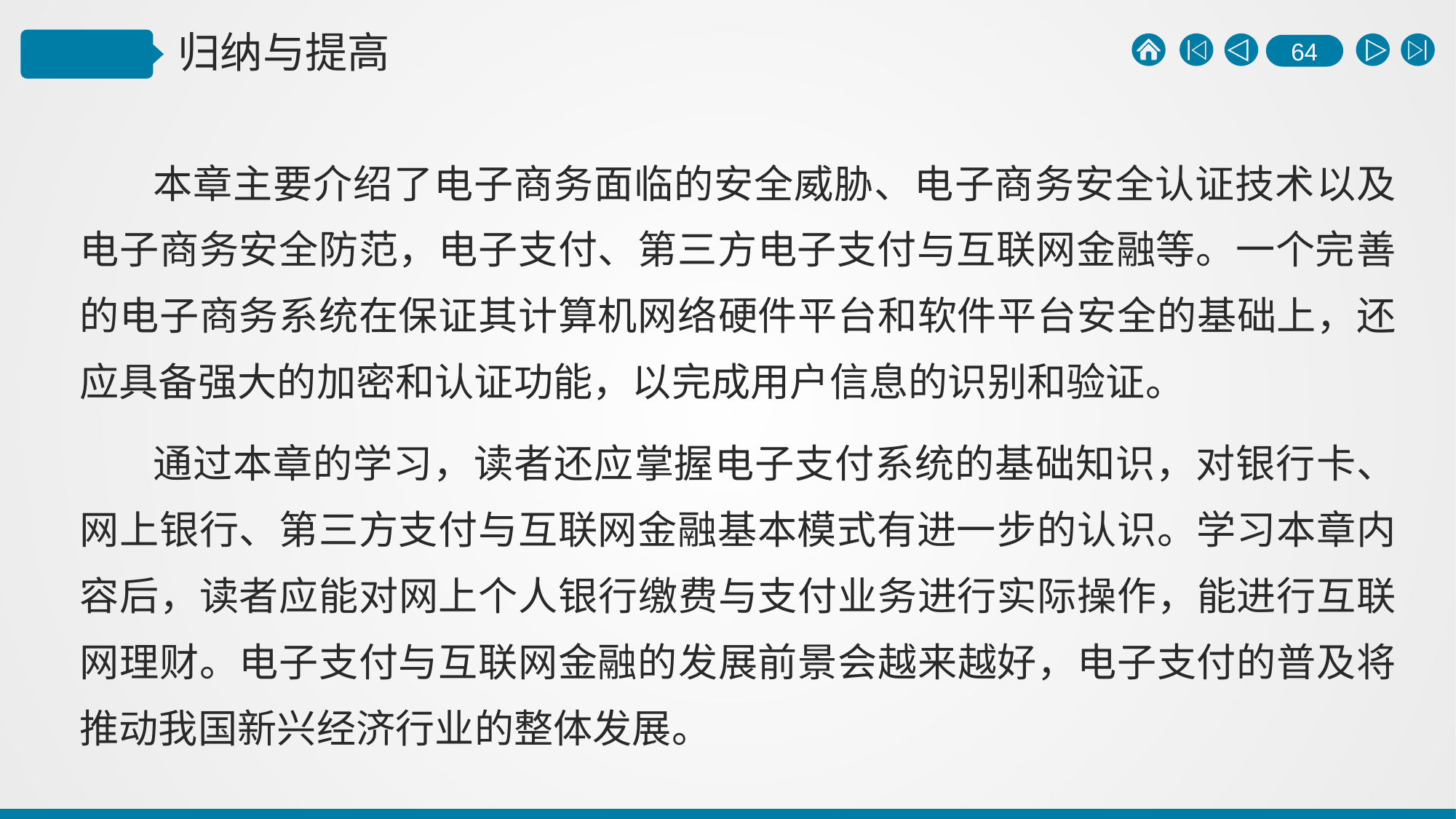

本章主要介绍了电子商务面临的安全威胁、电子商务安全认证技术以及电子商务安全防范，电子支付、第三方电子支付与互联网金融等。一个完善的电子商务系统在保证其计算机网络硬件平台和软件平台安全的基础上，还应具备强大的加密和认证功能，以完成用户信息的识别和验证。
通过本章的学习，读者还应掌握电子支付系统的基础知识，对银行卡、网上银行、第三方支付与互联网金融基本模式有进一步的认识。学习本章内容后，读者应能对网上个人银行缴费与支付业务进行实际操作，能进行互联网理财。电子支付与互联网金融的发展前景会越来越好，电子支付的普及将推动我国新兴经济行业的整体发展。